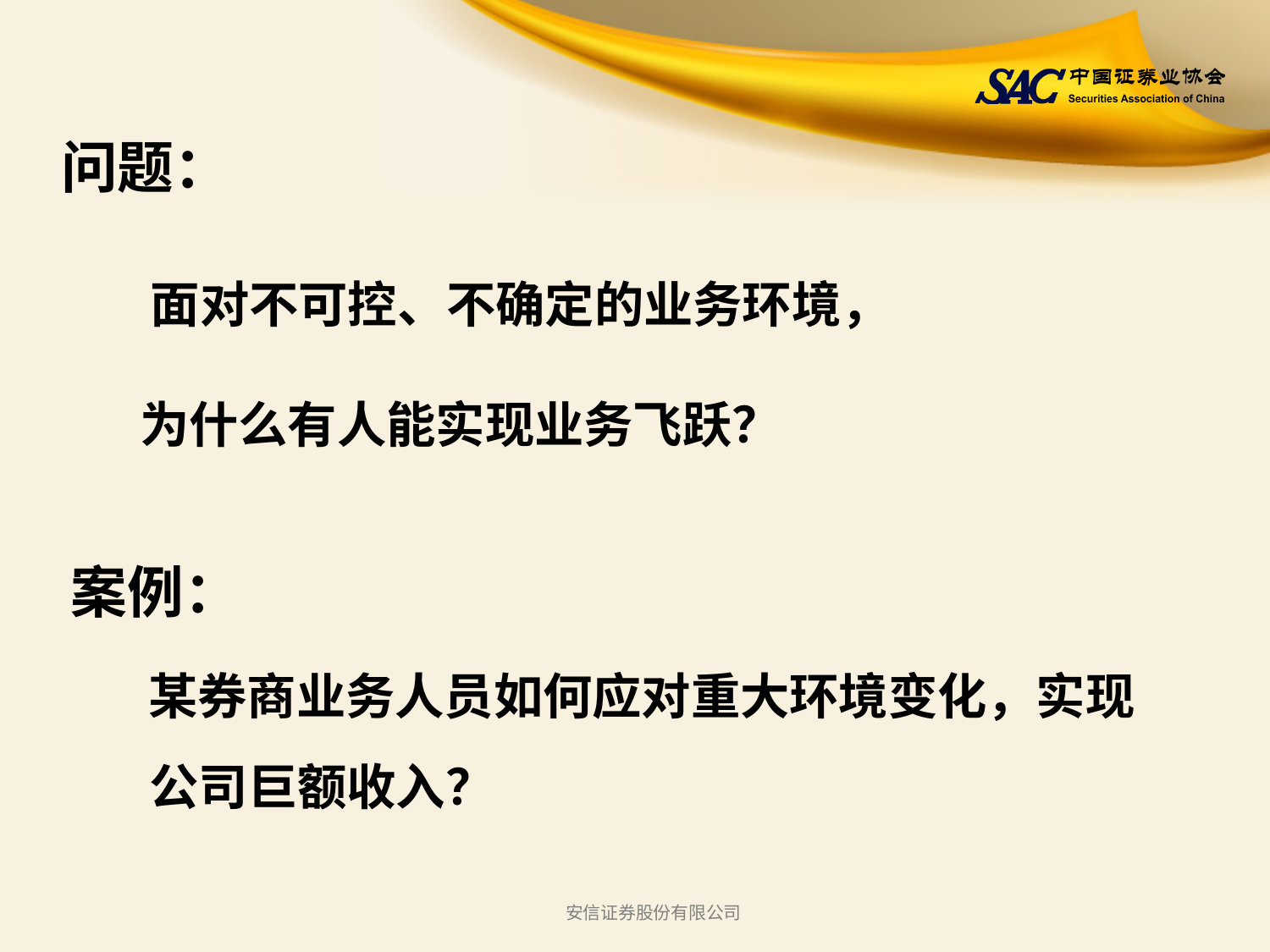

问题：
      面对不可控、不确定的业务环境，
      为什么有人能实现业务飞跃？
# 案例： 某券商业务人员如何应对重大环境变化，实现 公司巨额收入？